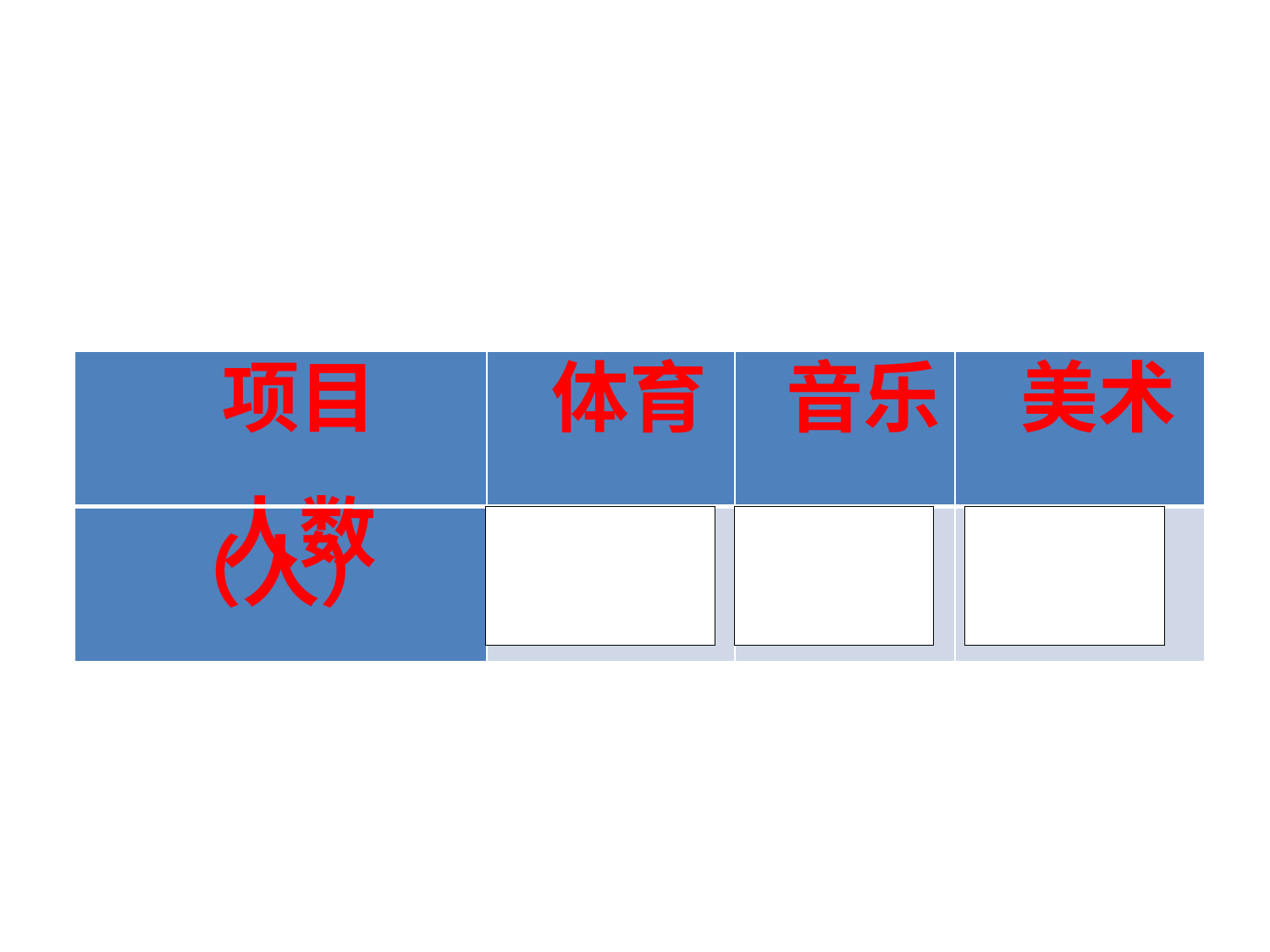

| 项目 | 体育 | 音乐 | 美术 |
| --- | --- | --- | --- |
| 人数（人） |  |  |  |